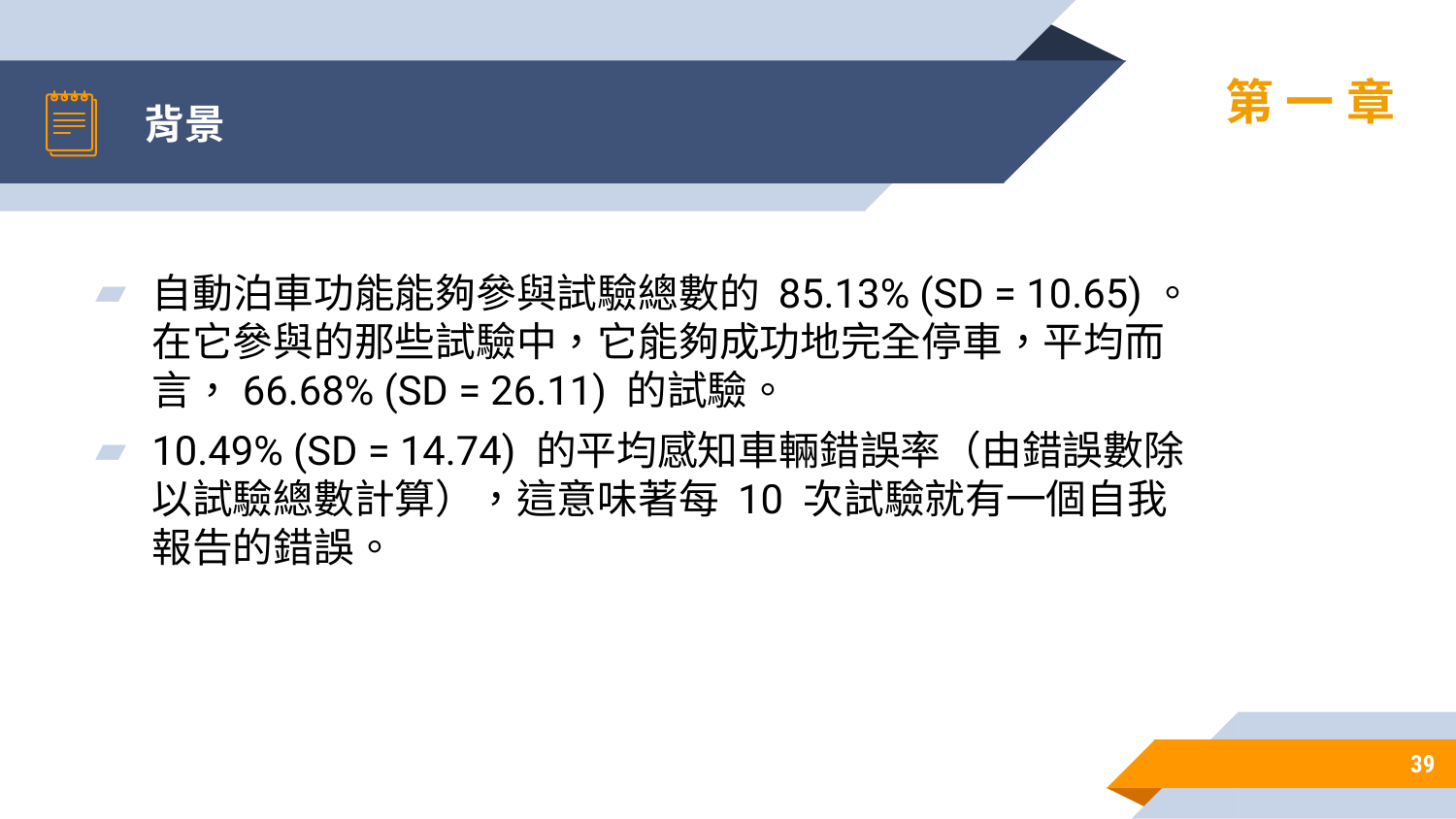

# 背景
第一章

自動泊車功能能夠參與試驗總數的 85.13% (SD = 10.65)。在它參與的那些試驗中，它能夠成功地完全停車，平均而言，66.68% (SD = 26.11) 的試驗。
10.49% (SD = 14.74) 的平均感知車輛錯誤率（由錯誤數除以試驗總數計算），這意味著每 10 次試驗就有一個自我報告的錯誤。

39